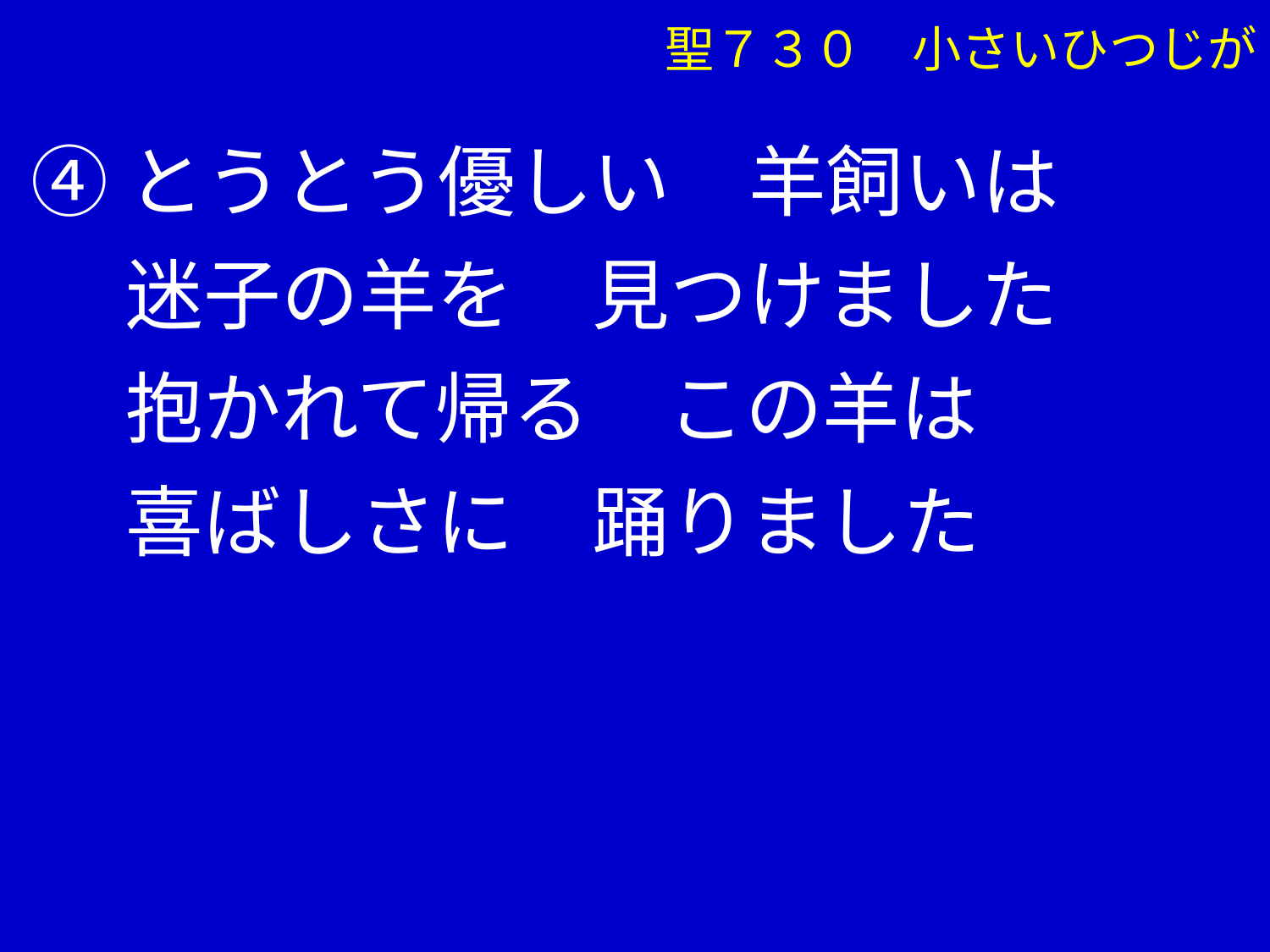

聖７３０　小さいひつじが
④とうとう優しい　羊飼いは
　 迷子の羊を　見つけました
　 抱かれて帰る　この羊は
　 喜ばしさに　踊りました